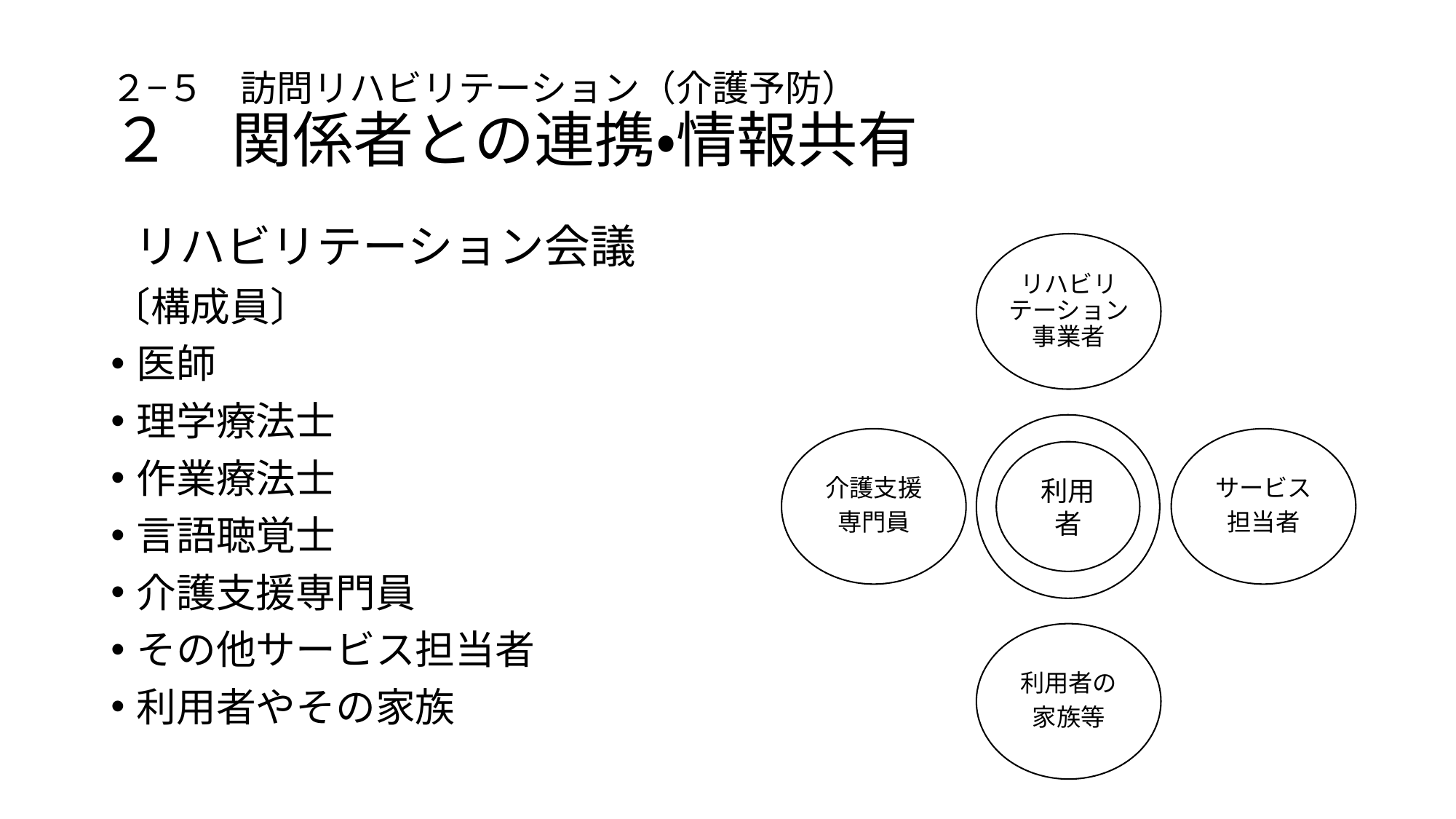

# ２−５　訪問リハビリテーション（介護予防） ２　関係者との連携・情報共有
リハビリテーション会議
〔構成員〕
医師
理学療法士
作業療法士
言語聴覚士
介護支援専門員
その他サービス担当者
利用者やその家族

リハビリテーション事業者
リハビリテーション事業者
サービス
担当者
利用者の
家族等
介護支援
専門員
利用者

利用者

介護支援
専門員

サービス
担当者

利用者の
家族等